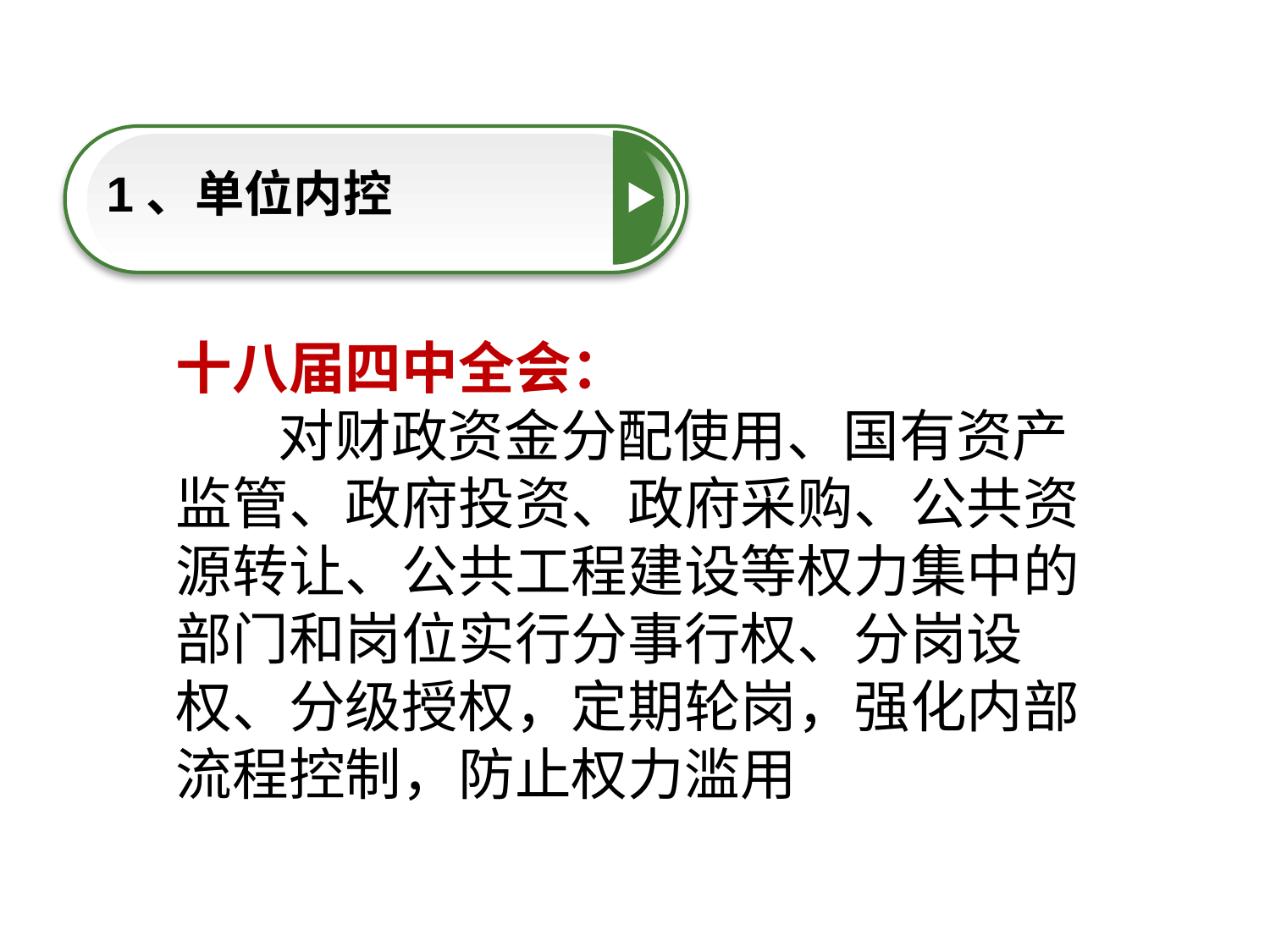

1、单位内控

点击添加文本
十八届四中全会：
       对财政资金分配使用、国有资产监管、政府投资、政府采购、公共资源转让、公共工程建设等权力集中的部门和岗位实行分事行权、分岗设权、分级授权，定期轮岗，强化内部流程控制，防止权力滥用
点击添加文本
点击添加文本
点击添加文本